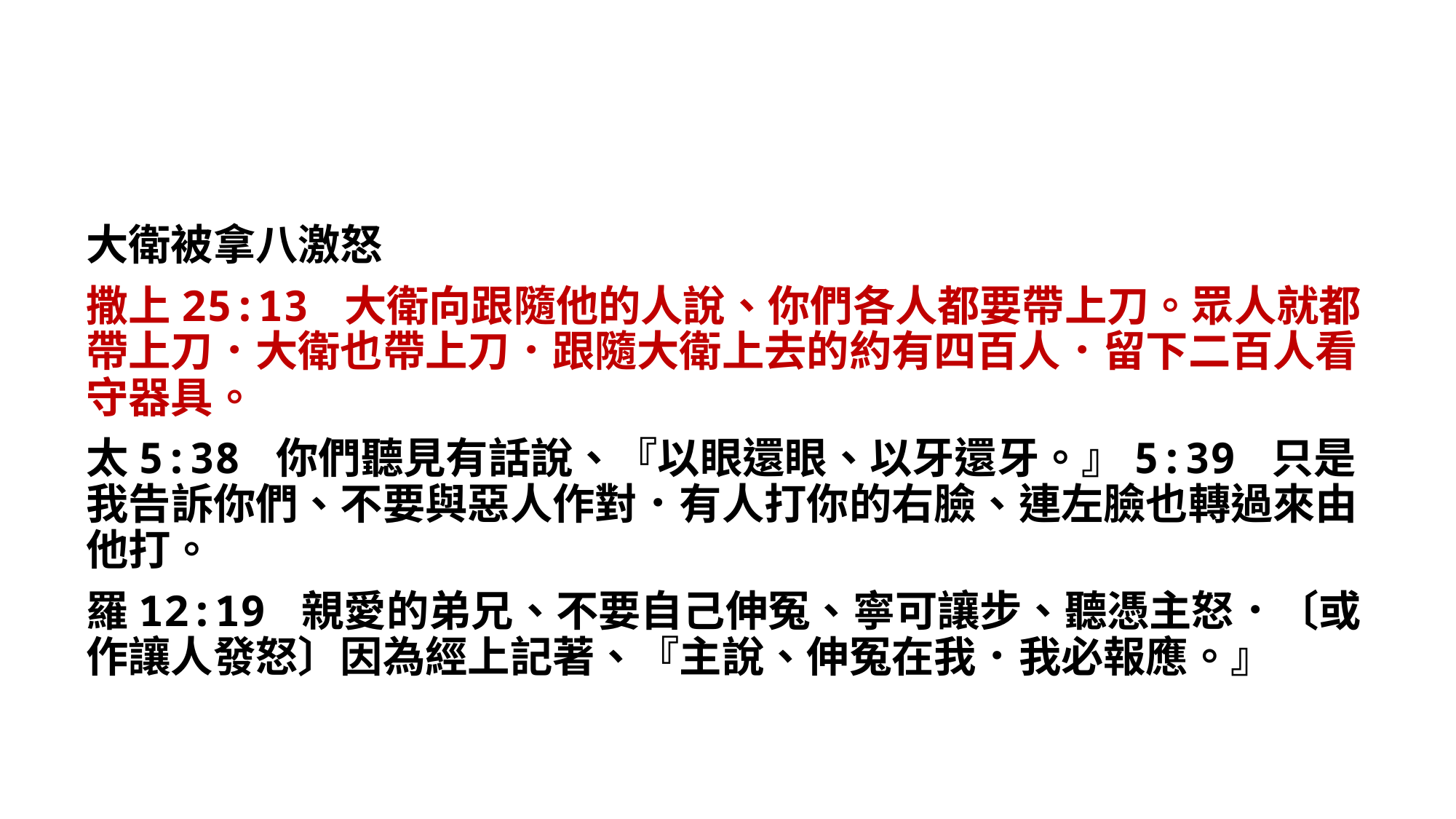

大衛被拿八激怒
撒上25:13 大衛向跟隨他的人說、你們各人都要帶上刀。眾人就都帶上刀．大衛也帶上刀．跟隨大衛上去的約有四百人．留下二百人看守器具。
太5:38 你們聽見有話說、『以眼還眼、以牙還牙。』5:39 只是我告訴你們、不要與惡人作對．有人打你的右臉、連左臉也轉過來由他打。
羅12:19 親愛的弟兄、不要自己伸冤、寧可讓步、聽憑主怒．〔或作讓人發怒〕因為經上記著、『主說、伸冤在我．我必報應。』